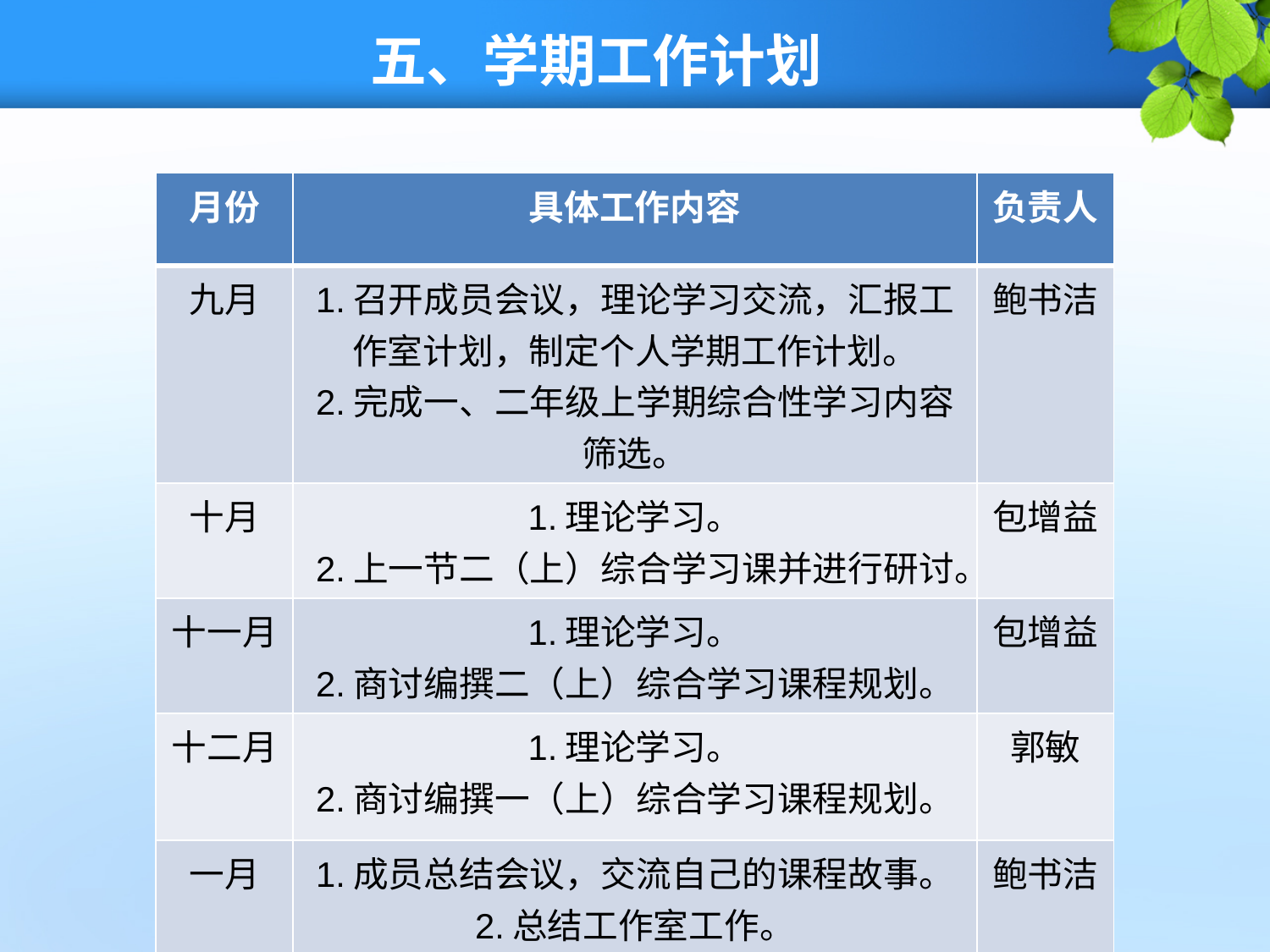

五、学期工作计划
| 月份 | 具体工作内容 | 负责人 |
| --- | --- | --- |
| 九月 | 1.召开成员会议，理论学习交流，汇报工作室计划，制定个人学期工作计划。 2.完成一、二年级上学期综合性学习内容筛选。 | 鲍书洁 |
| 十月 | 1.理论学习。 2.上一节二（上）综合学习课并进行研讨。 | 包增益 |
| 十一月 | 1.理论学习。 2.商讨编撰二（上）综合学习课程规划。 | 包增益 |
| 十二月 | 1.理论学习。 2.商讨编撰一（上）综合学习课程规划。 | 郭敏 |
| 一月 | 1.成员总结会议，交流自己的课程故事。 2.总结工作室工作。 | 鲍书洁 |